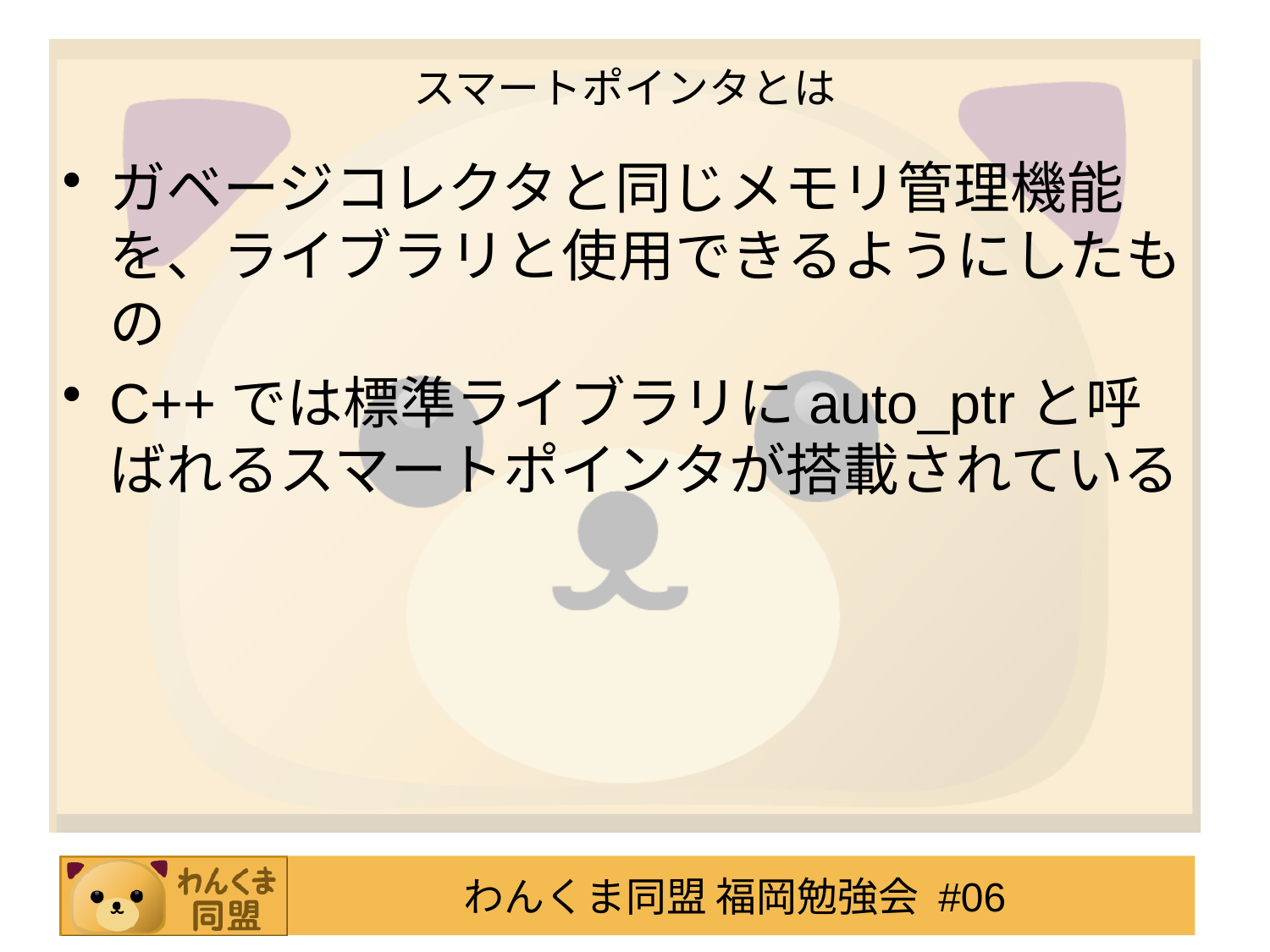

# スマートポインタとは
ガベージコレクタと同じメモリ管理機能を、ライブラリと使用できるようにしたもの
C++では標準ライブラリにauto_ptrと呼ばれるスマートポインタが搭載されている